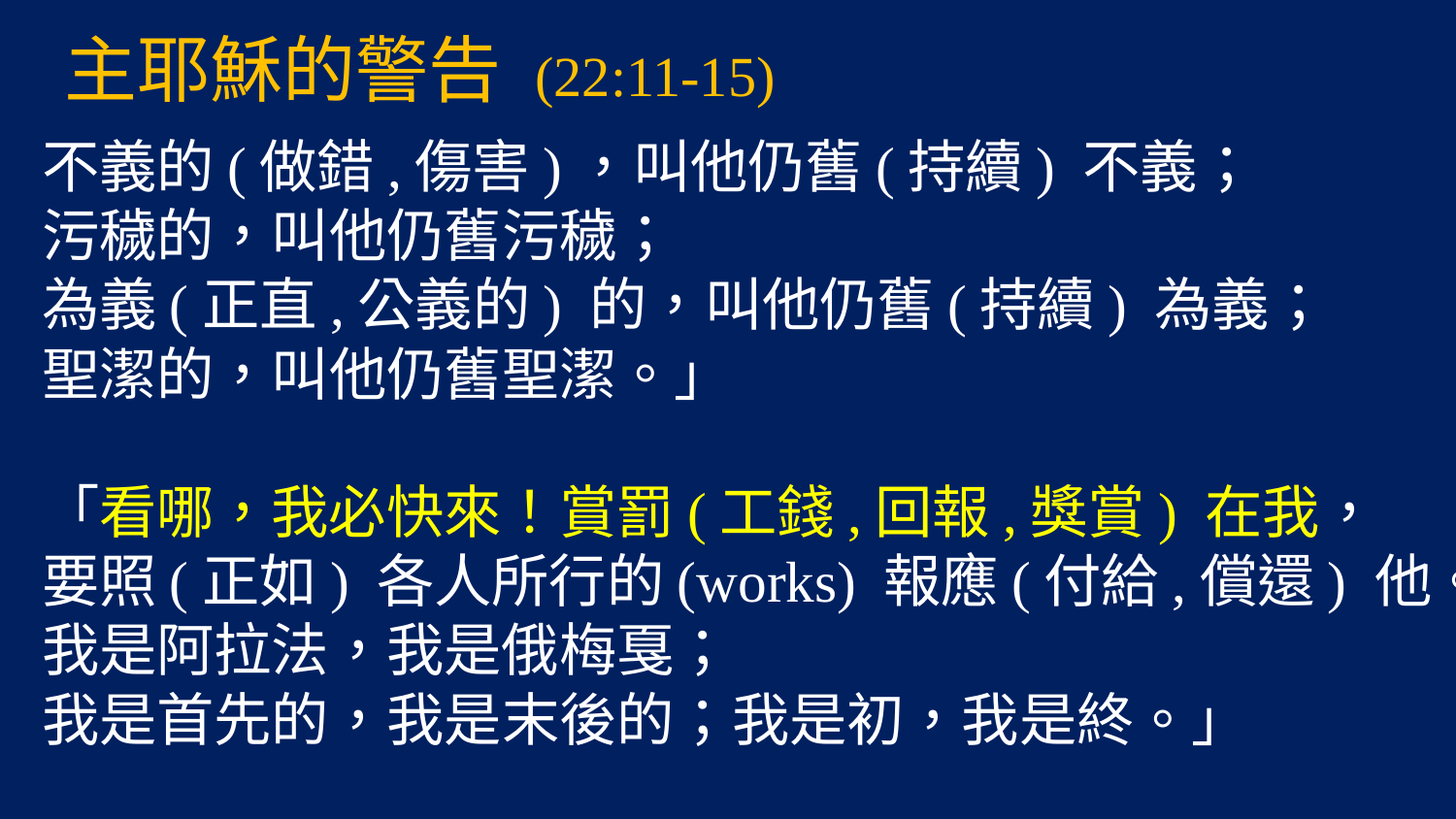

# 主耶穌的警告 (22:11-15)
不義的(做錯,傷害)，叫他仍舊(持續) 不義；
污穢的，叫他仍舊污穢；
為義(正直,公義的) 的，叫他仍舊(持續) 為義；
聖潔的，叫他仍舊聖潔。」

「看哪，我必快來！賞罰(工錢,回報,獎賞) 在我，
要照(正如) 各人所行的(works) 報應(付給,償還) 他。
我是阿拉法，我是俄梅戛；
我是首先的，我是末後的；我是初，我是終。」